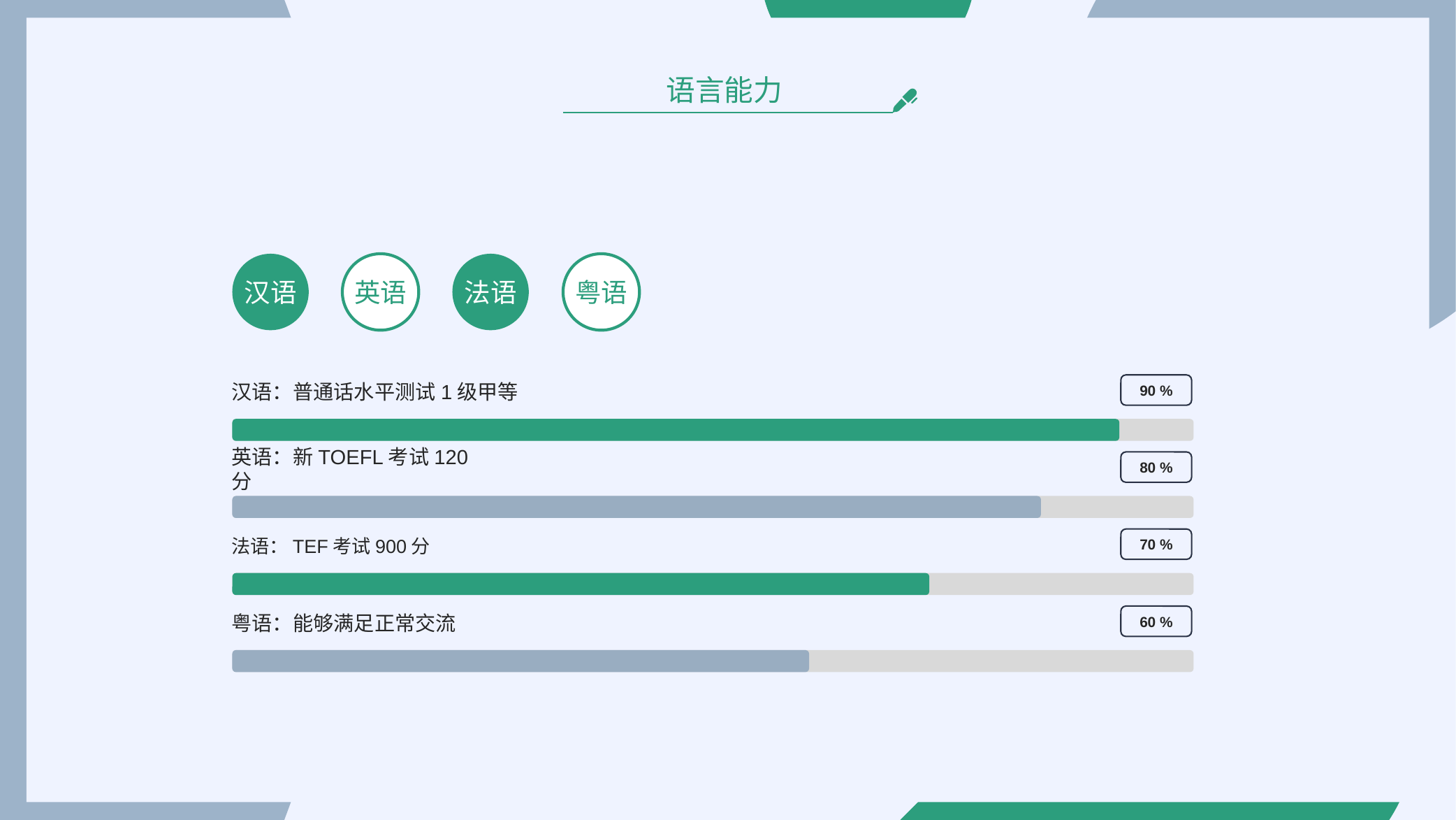

语言能力
汉语
英语
法语
粤语
90 %
汉语：普通话水平测试1级甲等

英语：新TOEFL考试120分
80 %

法语：TEF考试900分
70 %

粤语：能够满足正常交流
60 %